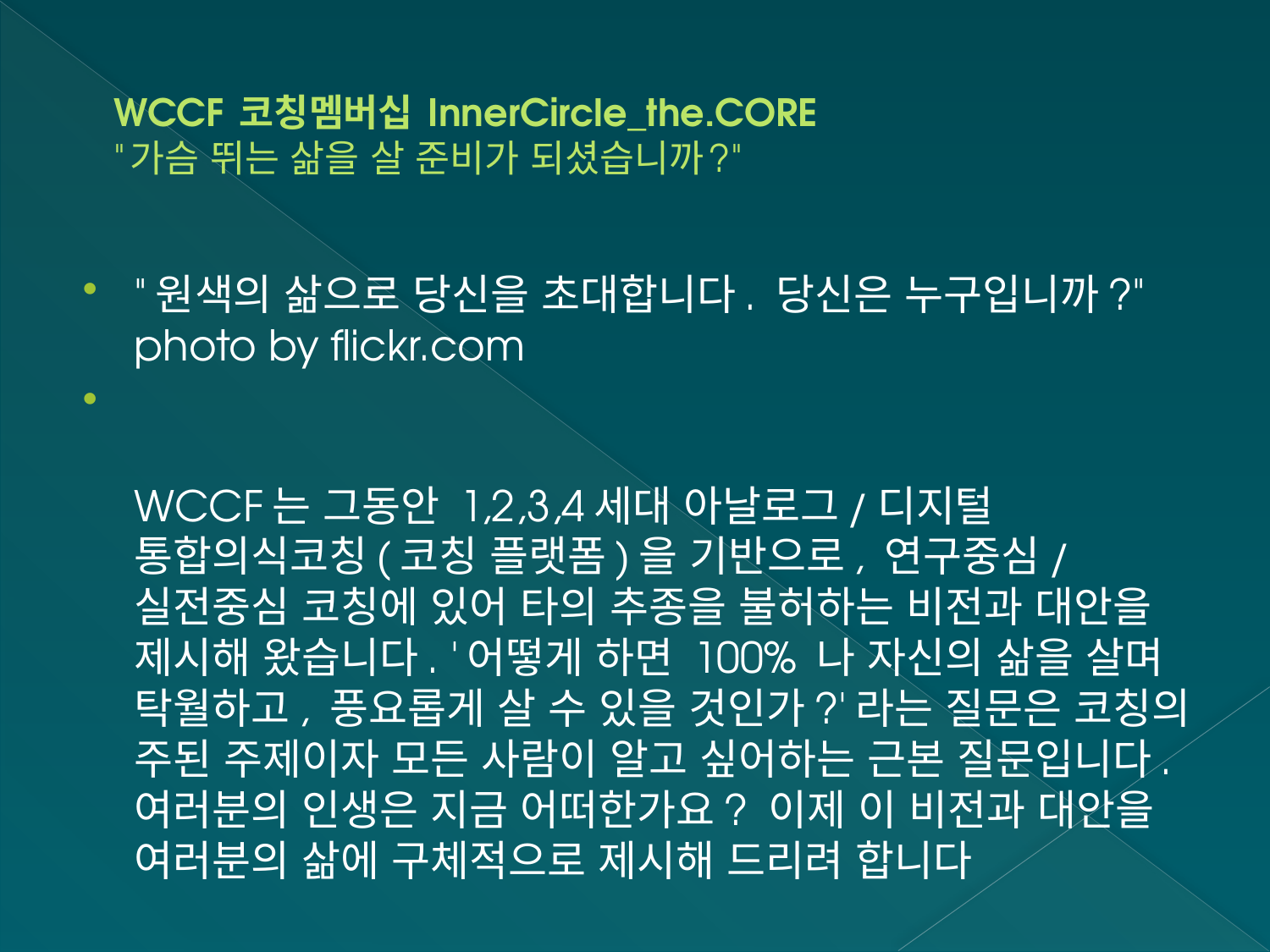

# WCCF 코칭멤버십 InnerCircle_the.CORE "가슴 뛰는 삶을 살 준비가 되셨습니까?"
"원색의 삶으로 당신을 초대합니다. 당신은 누구입니까?" photo by flickr.com
WCCF는 그동안 1,2,3,4세대 아날로그/디지털 통합의식코칭(코칭 플랫폼)을 기반으로, 연구중심/실전중심 코칭에 있어 타의 추종을 불허하는 비전과 대안을 제시해 왔습니다. '어떻게 하면 100% 나 자신의 삶을 살며 탁월하고, 풍요롭게 살 수 있을 것인가?'라는 질문은 코칭의 주된 주제이자 모든 사람이 알고 싶어하는 근본 질문입니다. 여러분의 인생은 지금 어떠한가요? 이제 이 비전과 대안을 여러분의 삶에 구체적으로 제시해 드리려 합니다